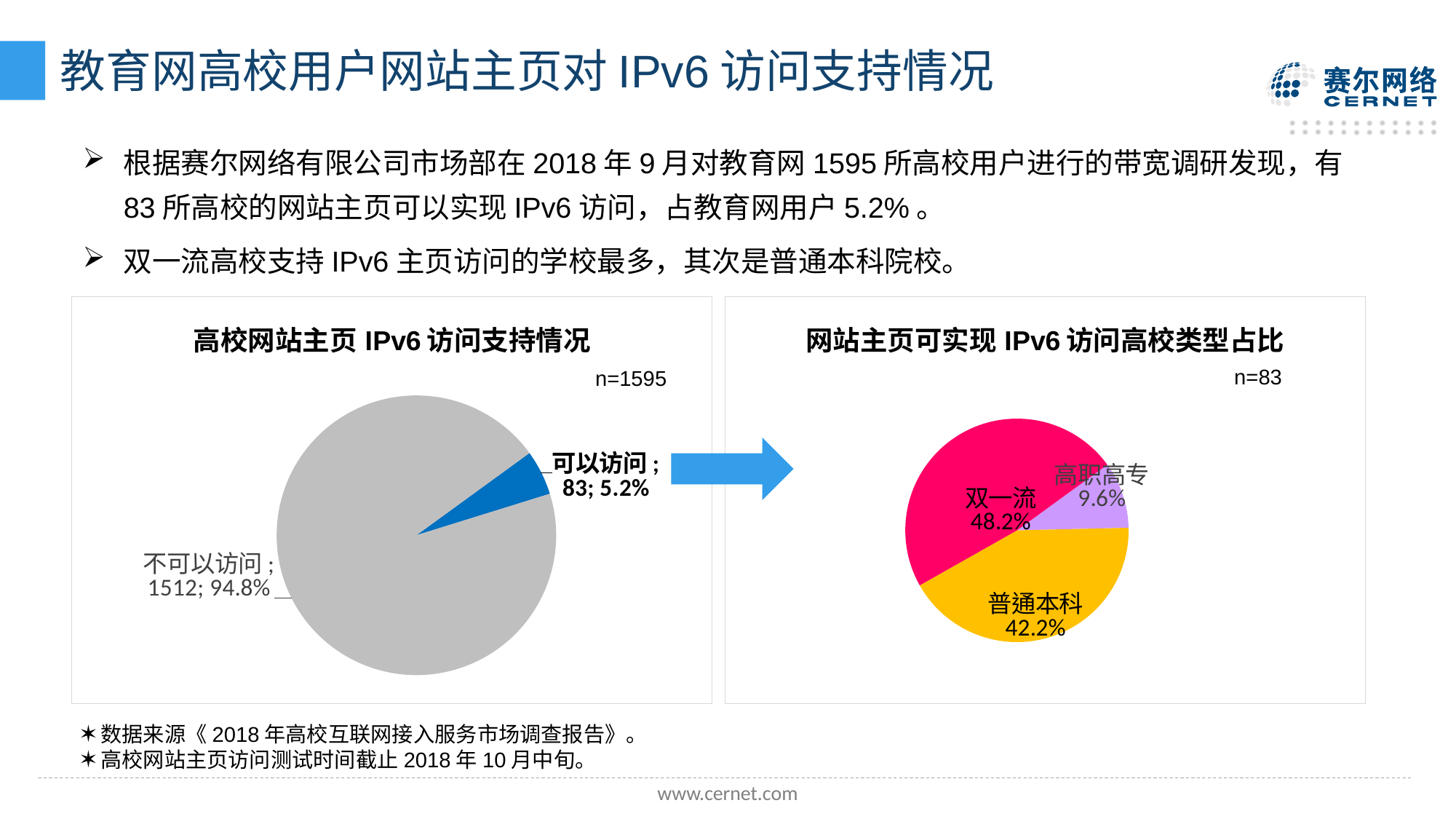

# 教育网高校用户网站主页对IPv6访问支持情况
根据赛尔网络有限公司市场部在2018年9月对教育网1595所高校用户进行的带宽调研发现，有83所高校的网站主页可以实现IPv6访问，占教育网用户5.2%。
双一流高校支持IPv6主页访问的学校最多，其次是普通本科院校。

### Chart: 网站主页可实现IPv6访问高校类型占比

| Category | IPv6主页访问情况 |
|---|---|
| 成人教育 | 0.0 |
| 高职高专 | 8.0 |
| 普通本科 | 35.0 |
| 双一流 | 40.0 |

### Chart: 高校网站主页IPv6访问支持情况

| Category | IPv6主页访问情况 |
|---|---|
| 可以访问 | 83.0 |
| 不可以访问 | 1512.0 |
n=83
n=1595

数据来源《2018年高校互联网接入服务市场调查报告》。
高校网站主页访问测试时间截止2018年10月中旬。